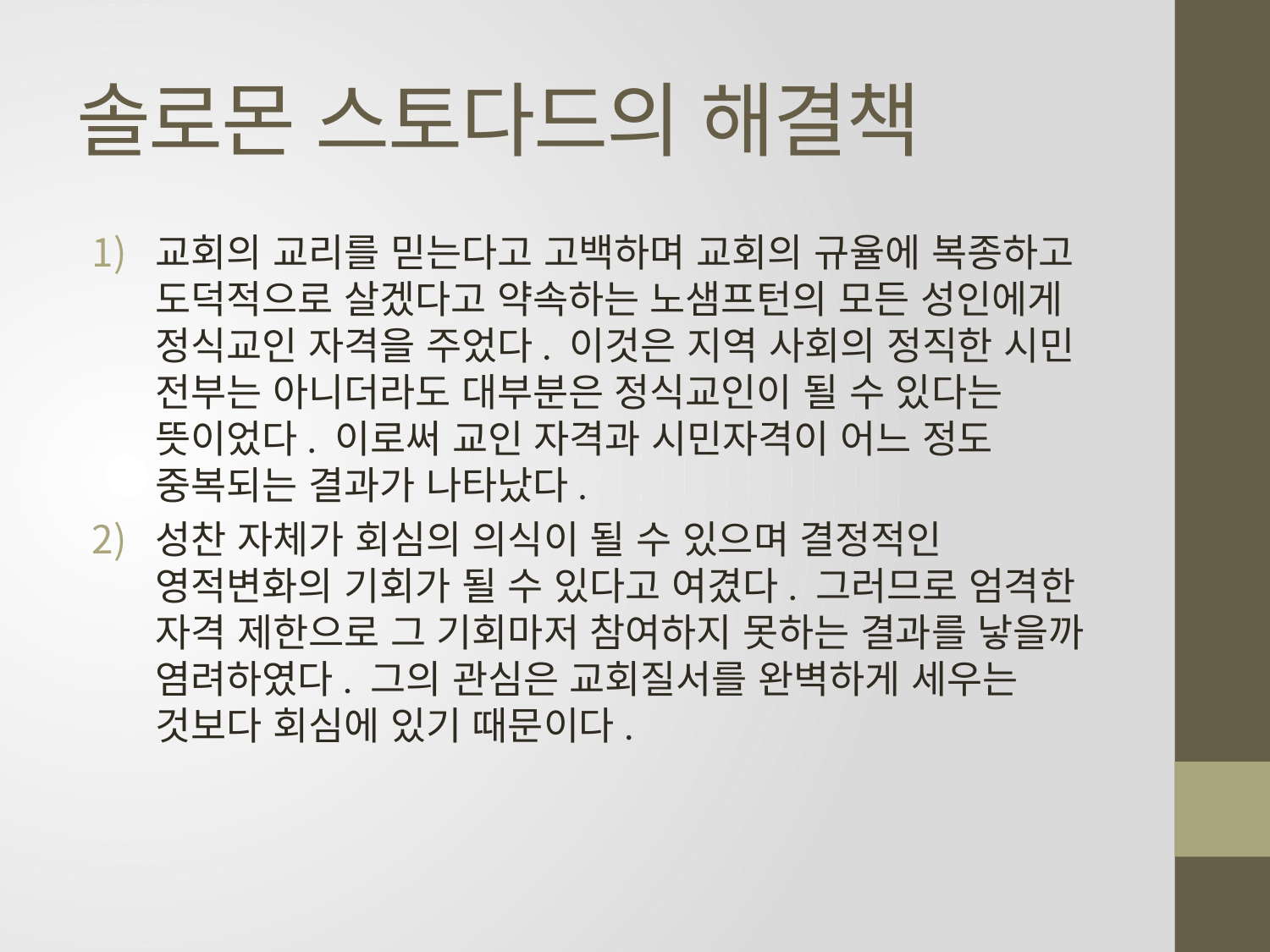

# 솔로몬 스토다드의 해결책
교회의 교리를 믿는다고 고백하며 교회의 규율에 복종하고 도덕적으로 살겠다고 약속하는 노샘프턴의 모든 성인에게 정식교인 자격을 주었다. 이것은 지역 사회의 정직한 시민 전부는 아니더라도 대부분은 정식교인이 될 수 있다는 뜻이었다. 이로써 교인 자격과 시민자격이 어느 정도 중복되는 결과가 나타났다.
성찬 자체가 회심의 의식이 될 수 있으며 결정적인 영적변화의 기회가 될 수 있다고 여겼다. 그러므로 엄격한 자격 제한으로 그 기회마저 참여하지 못하는 결과를 낳을까 염려하였다. 그의 관심은 교회질서를 완벽하게 세우는 것보다 회심에 있기 때문이다.